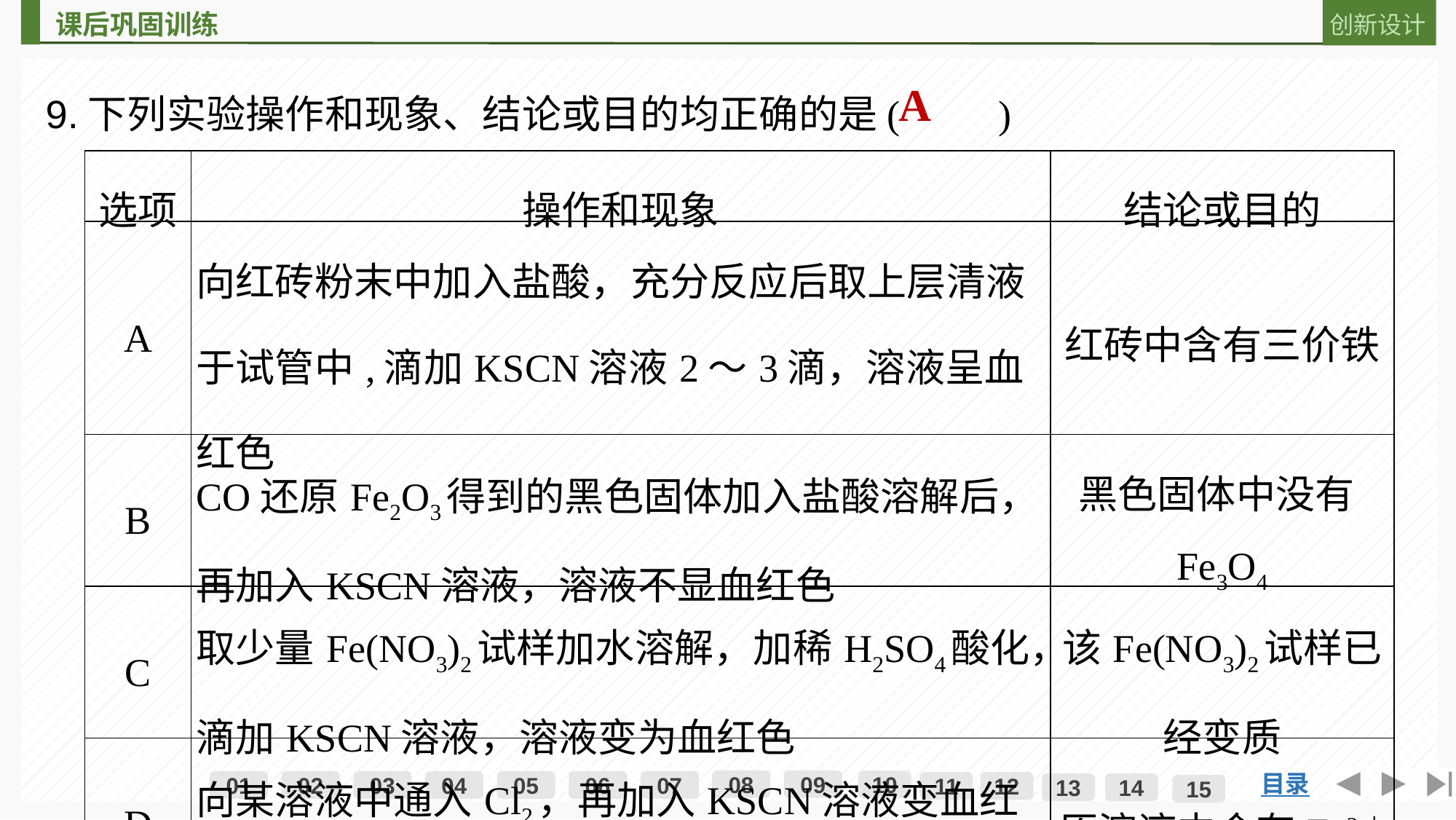

9.下列实验操作和现象、结论或目的均正确的是(　　)
A
| 选项 | 操作和现象 | 结论或目的 |
| --- | --- | --- |
| A | 向红砖粉末中加入盐酸，充分反应后取上层清液于试管中,滴加KSCN溶液2～3滴，溶液呈血红色 | 红砖中含有三价铁 |
| B | CO还原Fe2O3得到的黑色固体加入盐酸溶解后，再加入KSCN溶液，溶液不显血红色 | 黑色固体中没有Fe3O4 |
| C | 取少量Fe(NO3)2试样加水溶解，加稀H2SO4酸化，滴加KSCN溶液，溶液变为血红色 | 该Fe(NO3)2试样已经变质 |
| D | 向某溶液中通入Cl2，再加入KSCN溶液变血红色 | 原溶液中含有Fe2＋ |